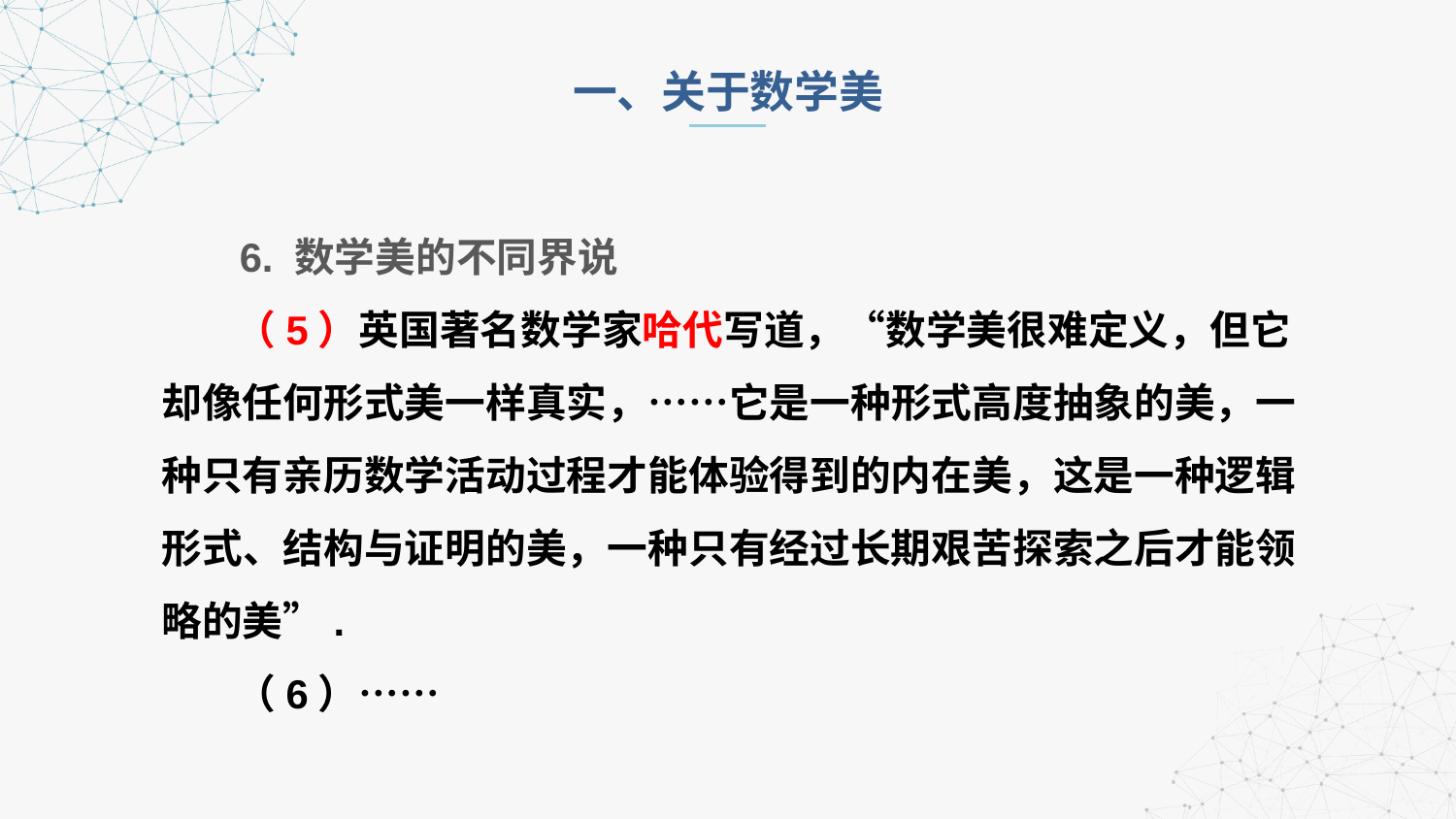

一、关于数学美
       6. 数学美的不同界说
       （5）英国著名数学家哈代写道，“数学美很难定义，但它却像任何形式美一样真实，……它是一种形式高度抽象的美，一种只有亲历数学活动过程才能体验得到的内在美，这是一种逻辑形式、结构与证明的美，一种只有经过长期艰苦探索之后才能领略的美”.
       （6）……